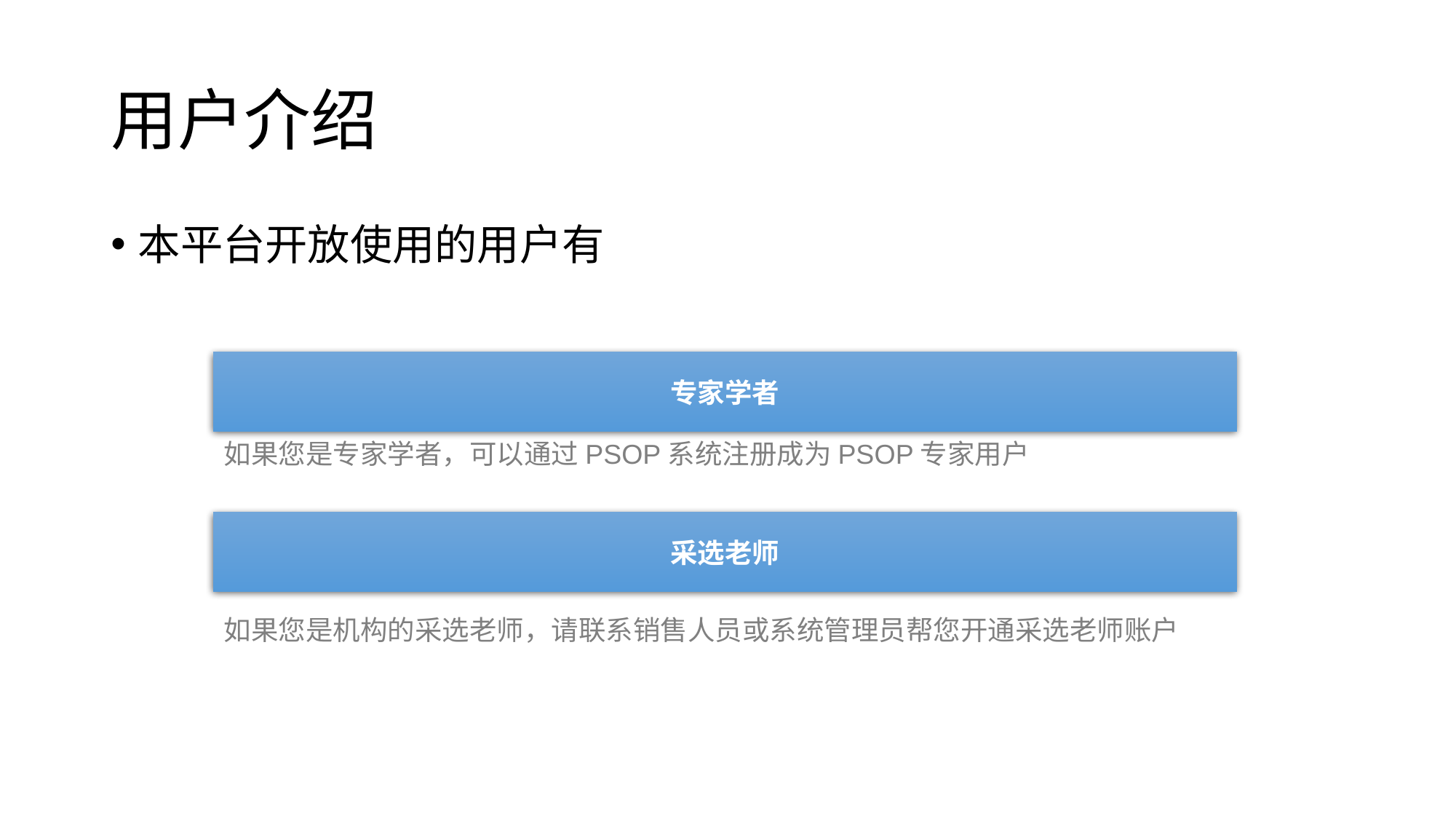

# 用户介绍
本平台开放使用的用户有

专家学者
如果您是专家学者，可以通过PSOP系统注册成为PSOP专家用户
采选老师
如果您是机构的采选老师，请联系销售人员或系统管理员帮您开通采选老师账户